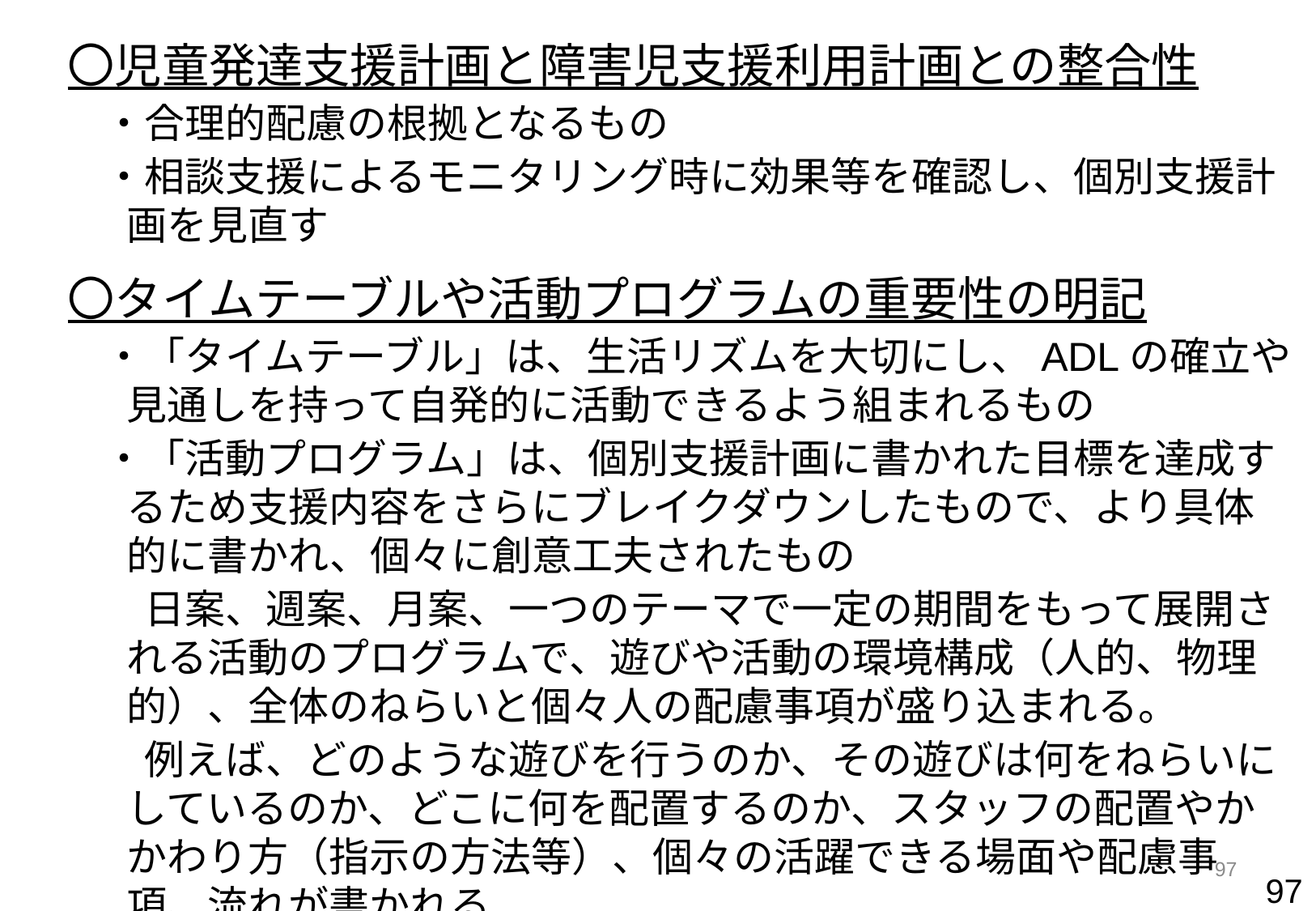

〇児童発達支援計画と障害児支援利用計画との整合性
・合理的配慮の根拠となるもの
・相談支援によるモニタリング時に効果等を確認し、個別支援計画を見直す
　〇タイムテーブルや活動プログラムの重要性の明記
・「タイムテーブル」は、生活リズムを大切にし、ADLの確立や見通しを持って自発的に活動できるよう組まれるもの
・「活動プログラム」は、個別支援計画に書かれた目標を達成するため支援内容をさらにブレイクダウンしたもので、より具体的に書かれ、個々に創意工夫されたもの
　日案、週案、月案、一つのテーマで一定の期間をもって展開される活動のプログラムで、遊びや活動の環境構成（人的、物理的）、全体のねらいと個々人の配慮事項が盛り込まれる。
　例えば、どのような遊びを行うのか、その遊びは何をねらいにしているのか、どこに何を配置するのか、スタッフの配置やかかわり方（指示の方法等）、個々の活躍できる場面や配慮事項、流れが書かれる
97
97